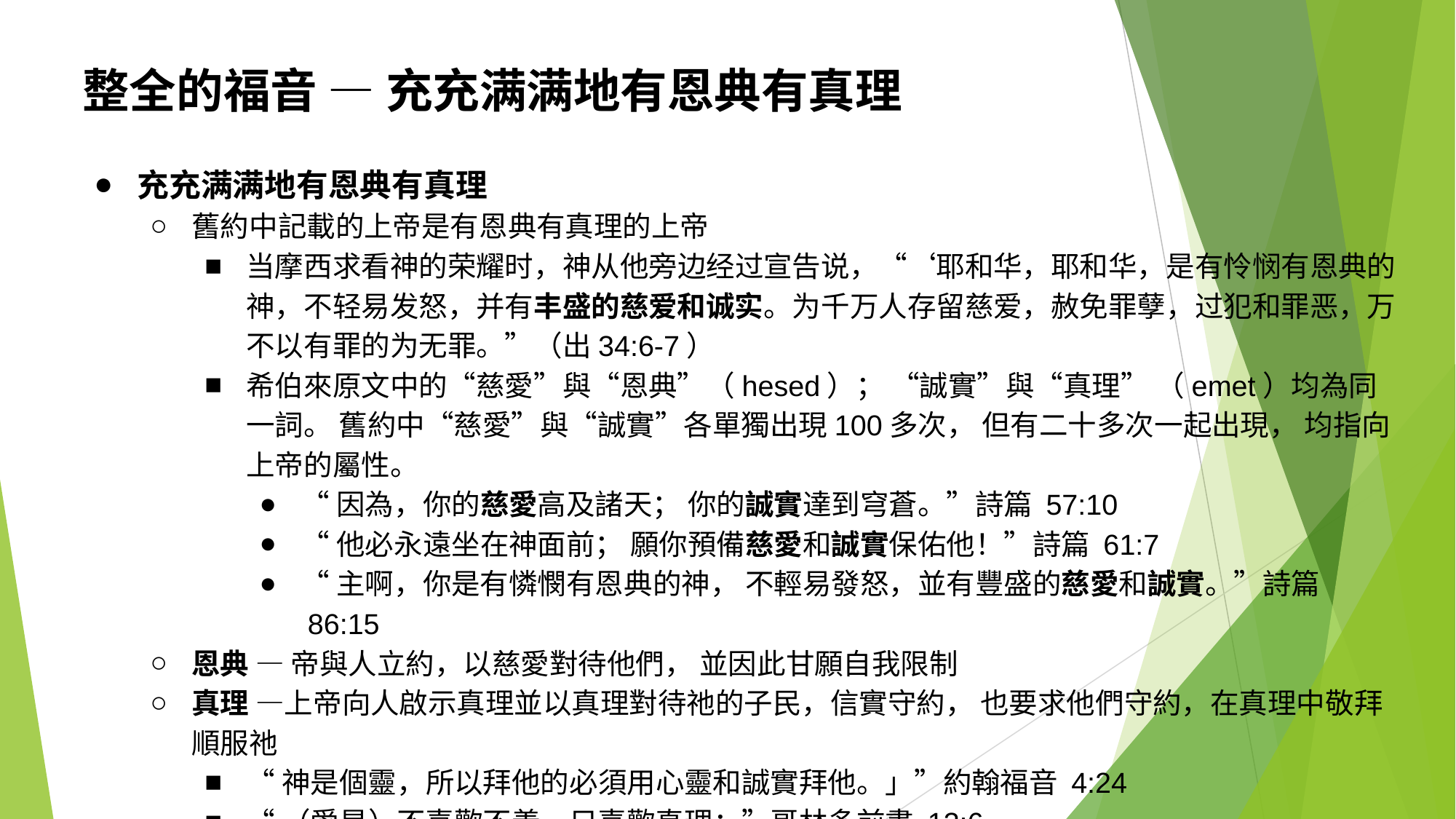

整全的福音 — 充充满满地有恩典有真理

充充满满地有恩典有真理
舊約中記載的上帝是有恩典有真理的上帝
当摩西求看神的荣耀时，神从他旁边经过宣告说，“‘耶和华，耶和华，是有怜悯有恩典的神，不轻易发怒，并有丰盛的慈爱和诚实。为千万人存留慈爱，赦免罪孽，过犯和罪恶，万不以有罪的为无罪。”（出34:6-7）
希伯來原文中的“慈愛”與“恩典”（hesed）； “誠實”與“真理” （emet）均為同一詞。 舊約中“慈愛”與“誠實”各單獨出現100多次， 但有二十多次一起出現， 均指向上帝的屬性。
“因為，你的慈愛高及諸天； 你的誠實達到穹蒼。”‭‭詩篇‬ ‭57‬:‭10‬ ‭
“他必永遠坐在神面前； 願你預備慈愛和誠實保佑他！”‭‭詩篇‬ ‭61‬:‭7‬ ‭
“主啊，你是有憐憫有恩典的神， 不輕易發怒，並有豐盛的慈愛和誠實。”‭‭詩篇‬ ‭86‬:‭15‬
恩典 — 帝與人立約，以慈愛對待他們， 並因此甘願自我限制
真理 —上帝向人啟示真理並以真理對待祂的子民，信實守約， 也要求他們守約，在真理中敬拜順服祂
“神是個靈，所以拜他的必須用心靈和誠實拜他。」”‭‭約翰福音‬ ‭4‬:‭24‬
“（愛是）不喜歡不義，只喜歡真理；”‭‭哥林多前書‬ ‭13‬:‭6‬ ‭